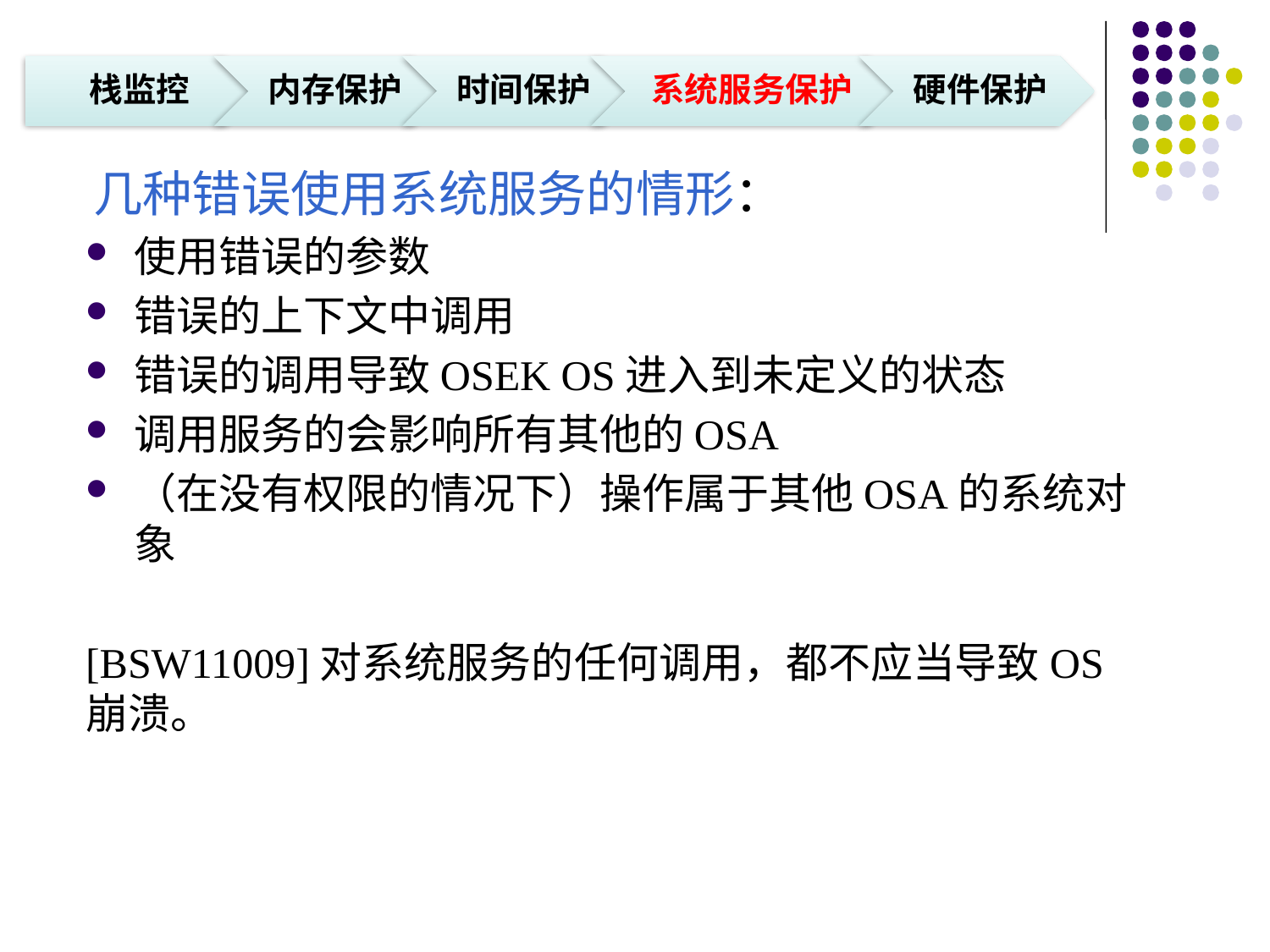

栈监控
内存保护
时间保护
系统服务保护
硬件保护
    几种错误使用系统服务的情形：
使用错误的参数
错误的上下文中调用
错误的调用导致OSEK OS进入到未定义的状态
调用服务的会影响所有其他的OSA
（在没有权限的情况下）操作属于其他OSA的系统对象

[BSW11009]对系统服务的任何调用，都不应当导致OS崩溃。